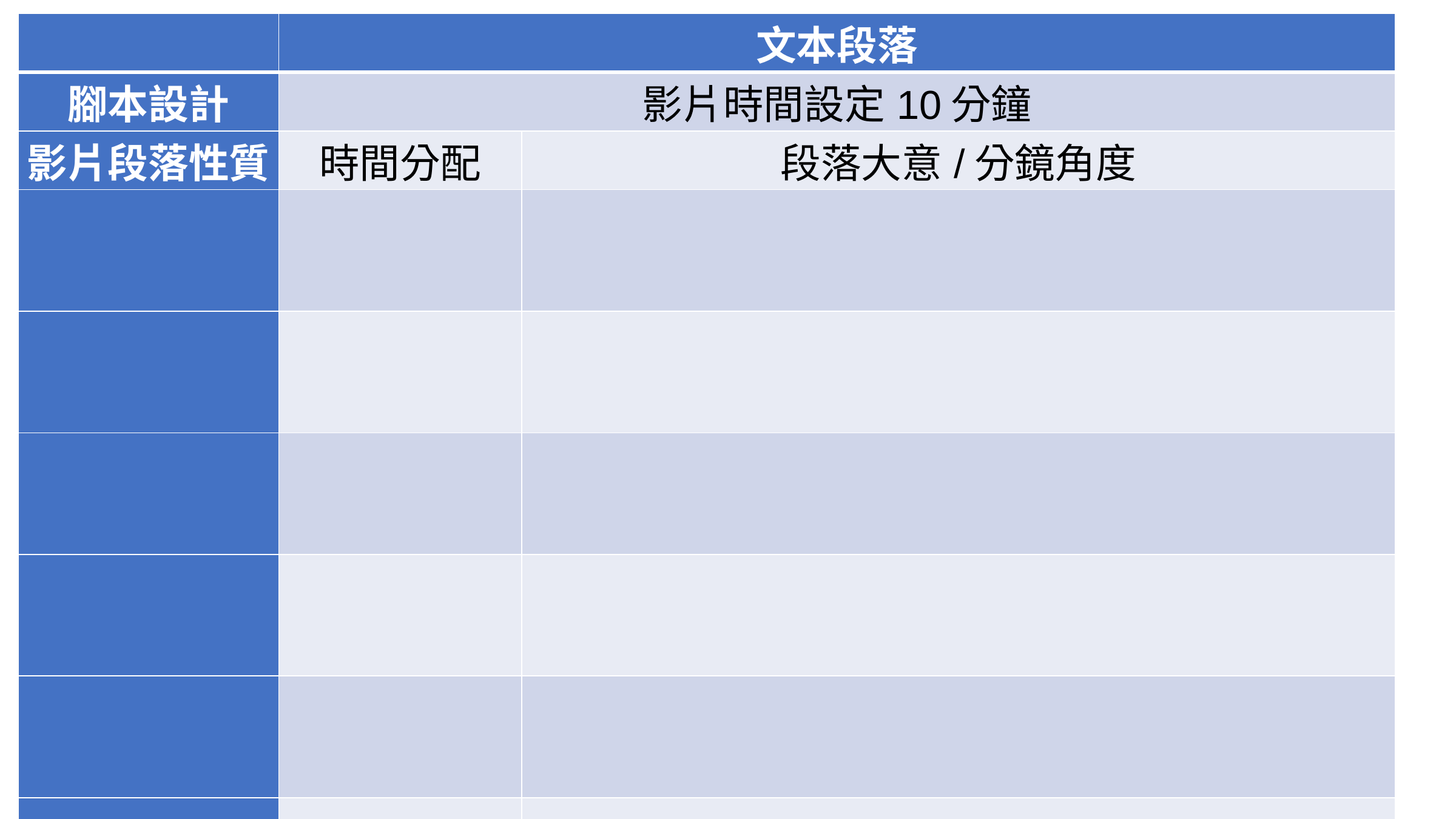

|  | 文本段落 |  |
| --- | --- | --- |
| 腳本設計 | 影片時間設定10分鐘 |  |
| 影片段落性質 | 時間分配 | 段落大意/分鏡角度 |
|  |  |  |
|  |  |  |
|  |  |  |
|  |  |  |
|  |  |  |
|  |  |  |
|  |  |  |
|  |  |  |
|  |  |  |
|  |  |  |